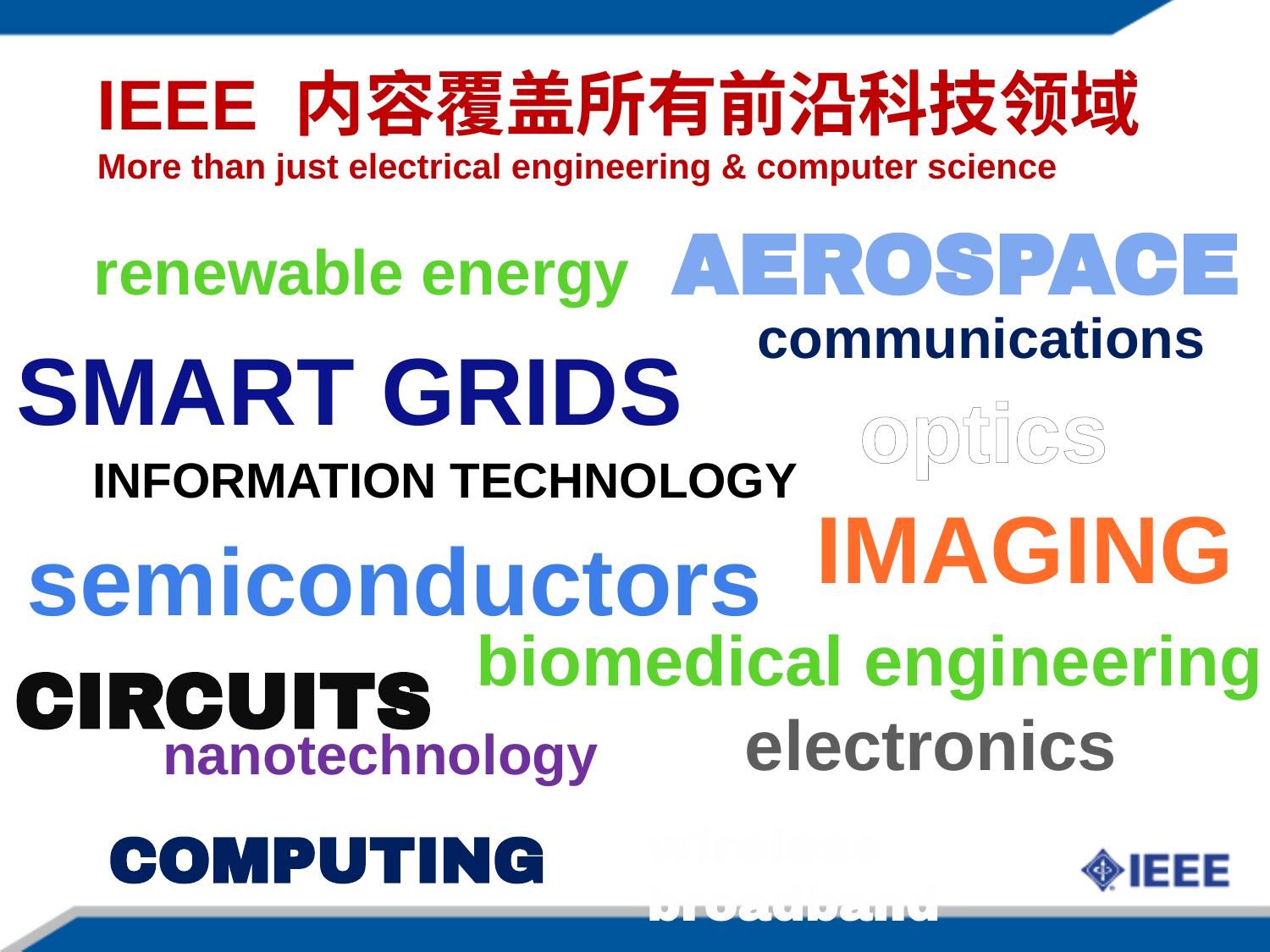

# IEEE 内容覆盖所有前沿科技领域 More than just electrical engineering & computer science
AEROSPACE
renewable energy
communications
SMART GRIDS
optics
Information Technology
Imaging
semiconductors
biomedical engineering
CIRCUITS
electronics
nanotechnology
wireless
broadband
COMPUTING